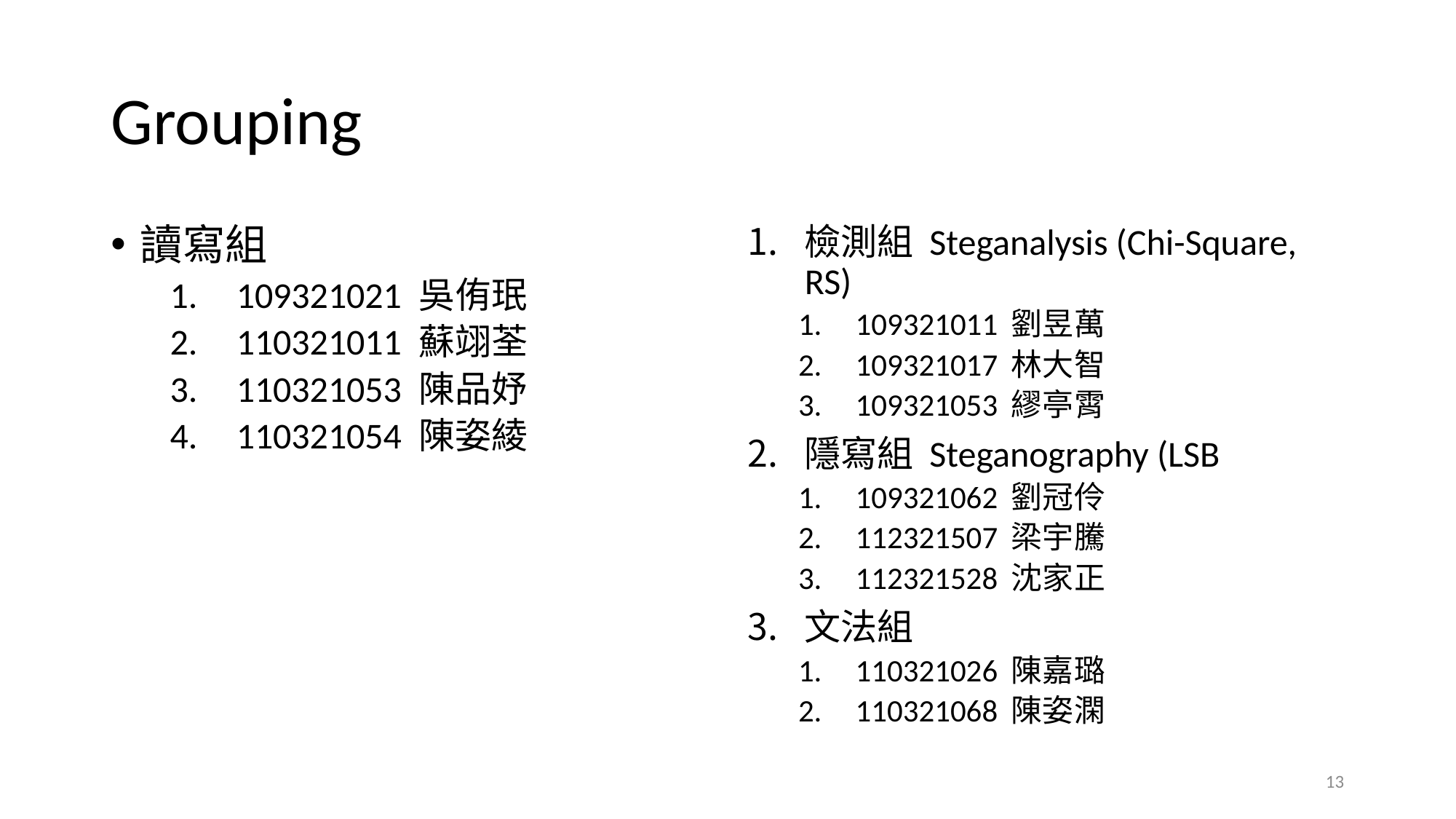

# Grouping
讀寫組
109321021 吳侑珉
110321011 蘇翊荃
110321053 陳品妤
110321054 陳姿綾
檢測組 Steganalysis (Chi-Square, RS)
109321011 劉昱萬
109321017 林大智
109321053 繆亭霄
隱寫組 Steganography (LSB
109321062 劉冠伶
112321507 梁宇騰
112321528 沈家正
文法組
110321026 陳嘉璐
110321068 陳姿澖

13